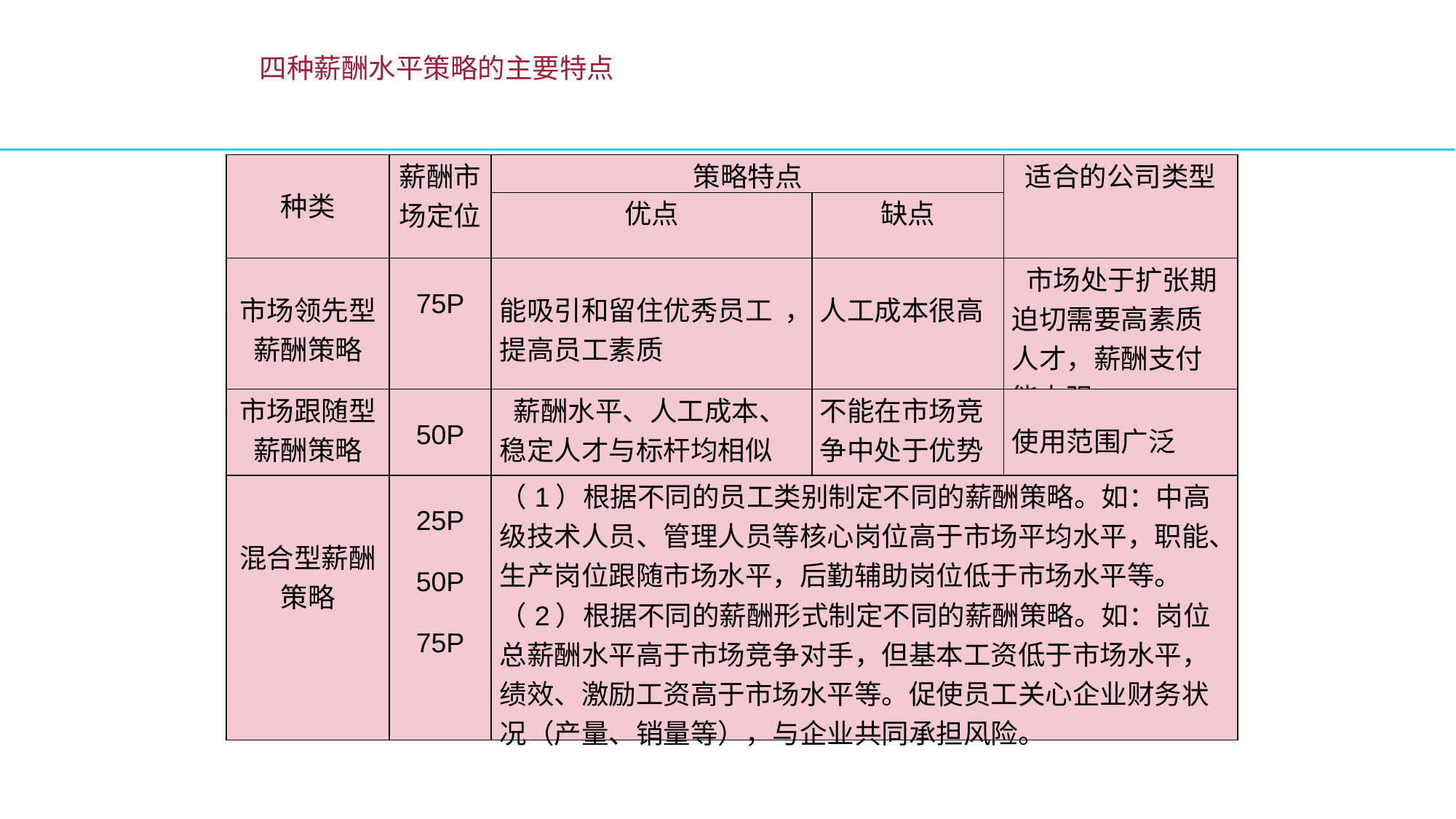

四种薪酬水平策略的主要特点
| 种类 | 薪酬市场定位 | 策略特点 |  | 适合的公司类型 |
| --- | --- | --- | --- | --- |
|  |  | 优点 | 缺点 |  |
| 市场领先型薪酬策略 | 75P | 能吸引和留住优秀员工 ，提高员工素质 | 人工成本很高 | 市场处于扩张期迫切需要高素质人才，薪酬支付能力强， |
| 市场跟随型薪酬策略 | 50P | 薪酬水平、人工成本、稳定人才与标杆均相似 | 不能在市场竞争中处于优势 | 使用范围广泛 |
| 混合型薪酬策略 | 25P 50P 75P | （1）根据不同的员工类别制定不同的薪酬策略。如：中高级技术人员、管理人员等核心岗位高于市场平均水平，职能、生产岗位跟随市场水平，后勤辅助岗位低于市场水平等。 （2）根据不同的薪酬形式制定不同的薪酬策略。如：岗位总薪酬水平高于市场竞争对手，但基本工资低于市场水平，绩效、激励工资高于市场水平等。促使员工关心企业财务状况（产量、销量等），与企业共同承担风险。 |  |  |